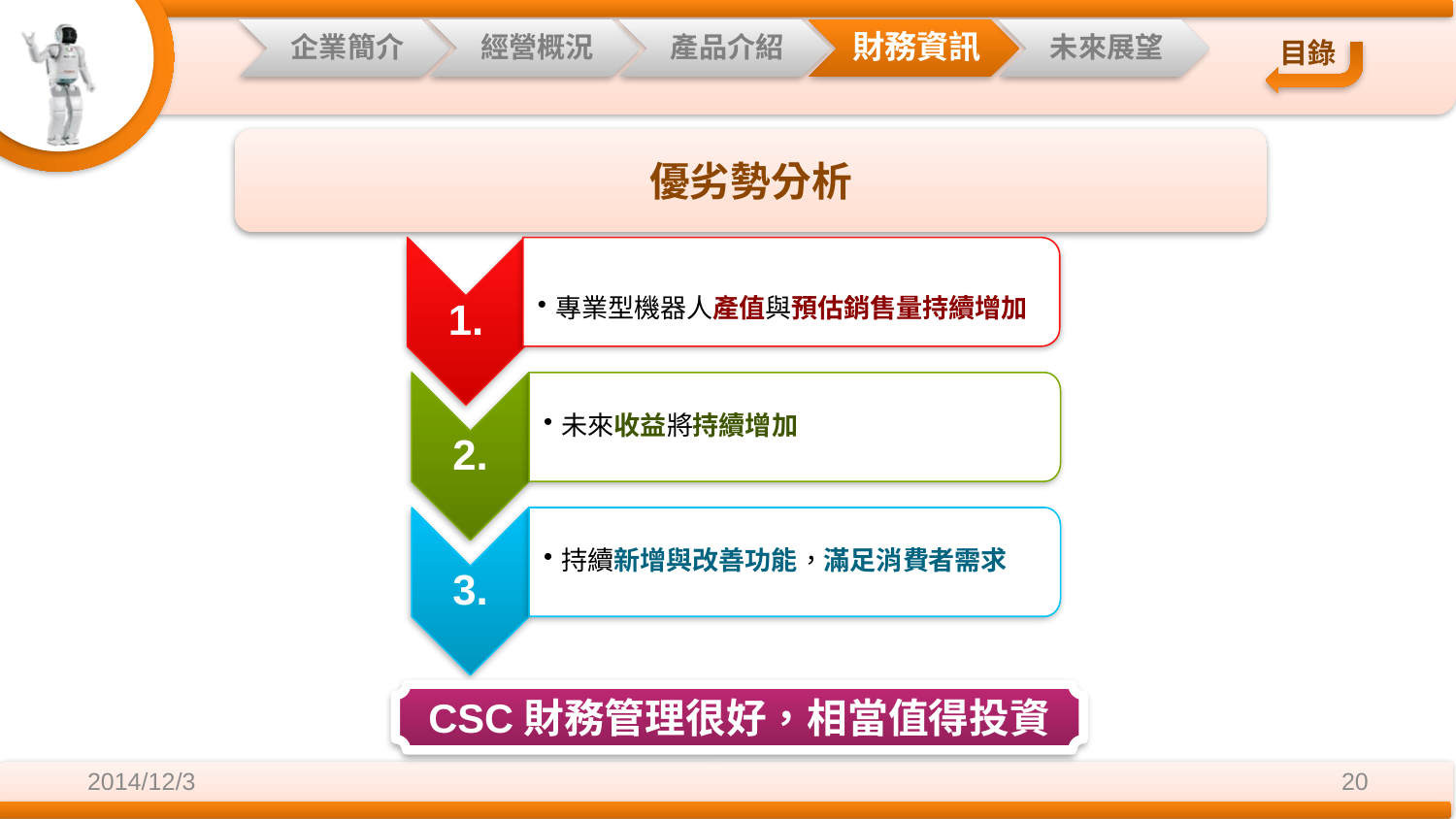

優劣勢分析
1.

專業型機器人產值與預估銷售量持續增加
2.
未來收益將持續增加
3.
持續新增與改善功能，滿足消費者需求
CSC財務管理很好，相當值得投資
2014/12/3
20